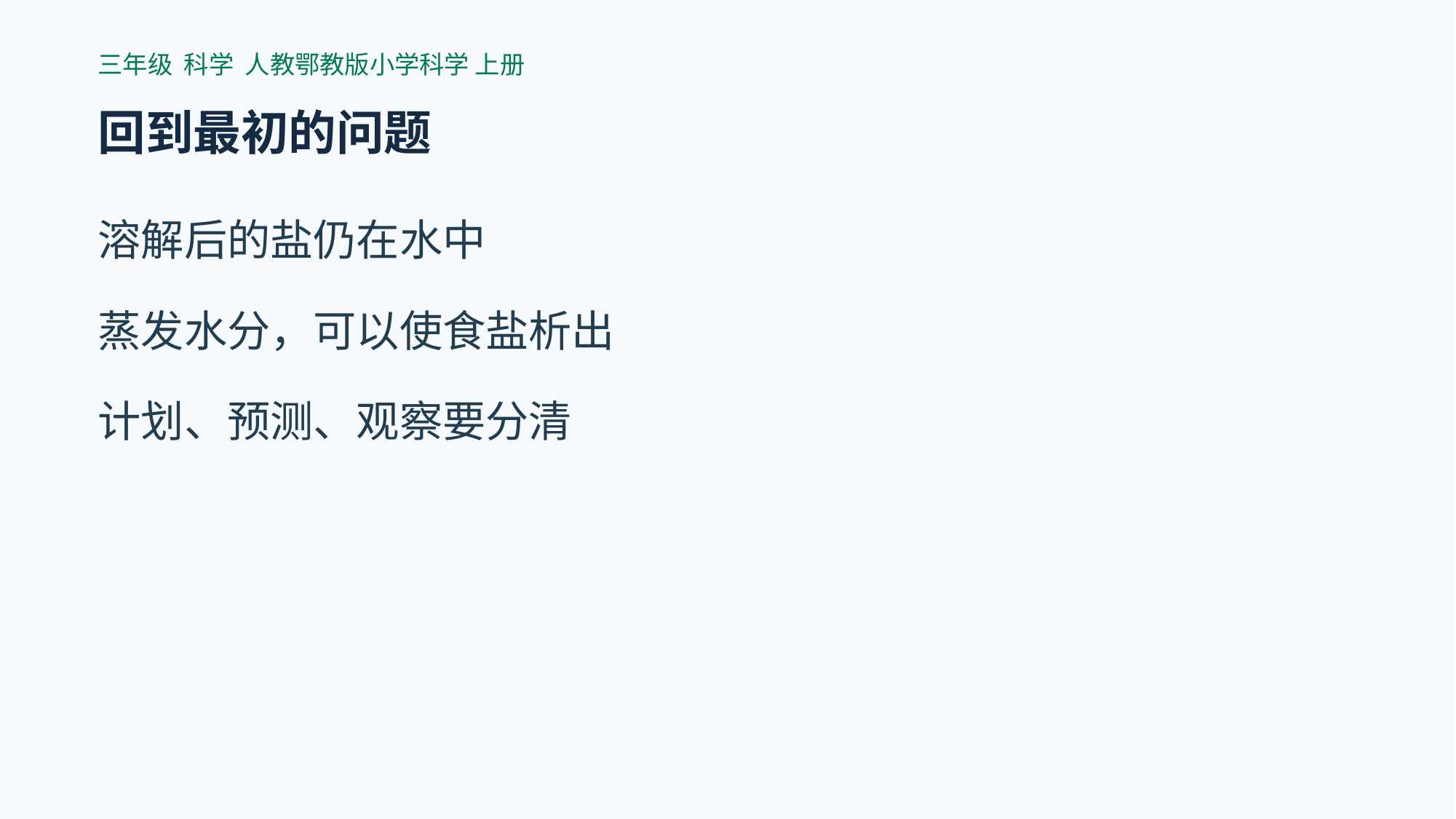

三年级  科学  人教鄂教版小学科学 上册
回到最初的问题
溶解后的盐仍在水中
蒸发水分，可以使食盐析出
计划、预测、观察要分清